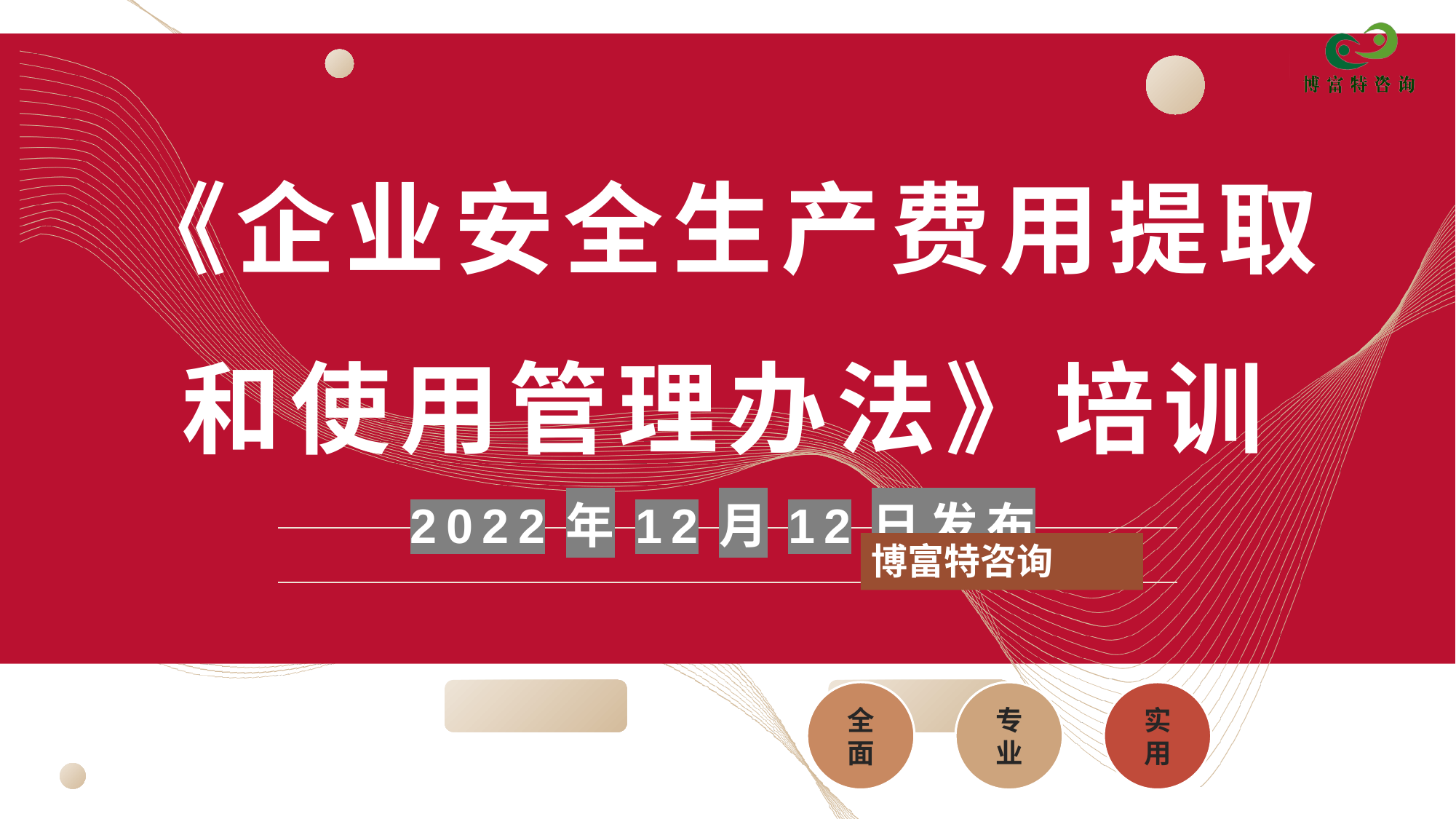

# 《企业安全生产费用提取和使用管理办法》培训 2022年12月12日发布
博富特咨询
全面
实用
专业